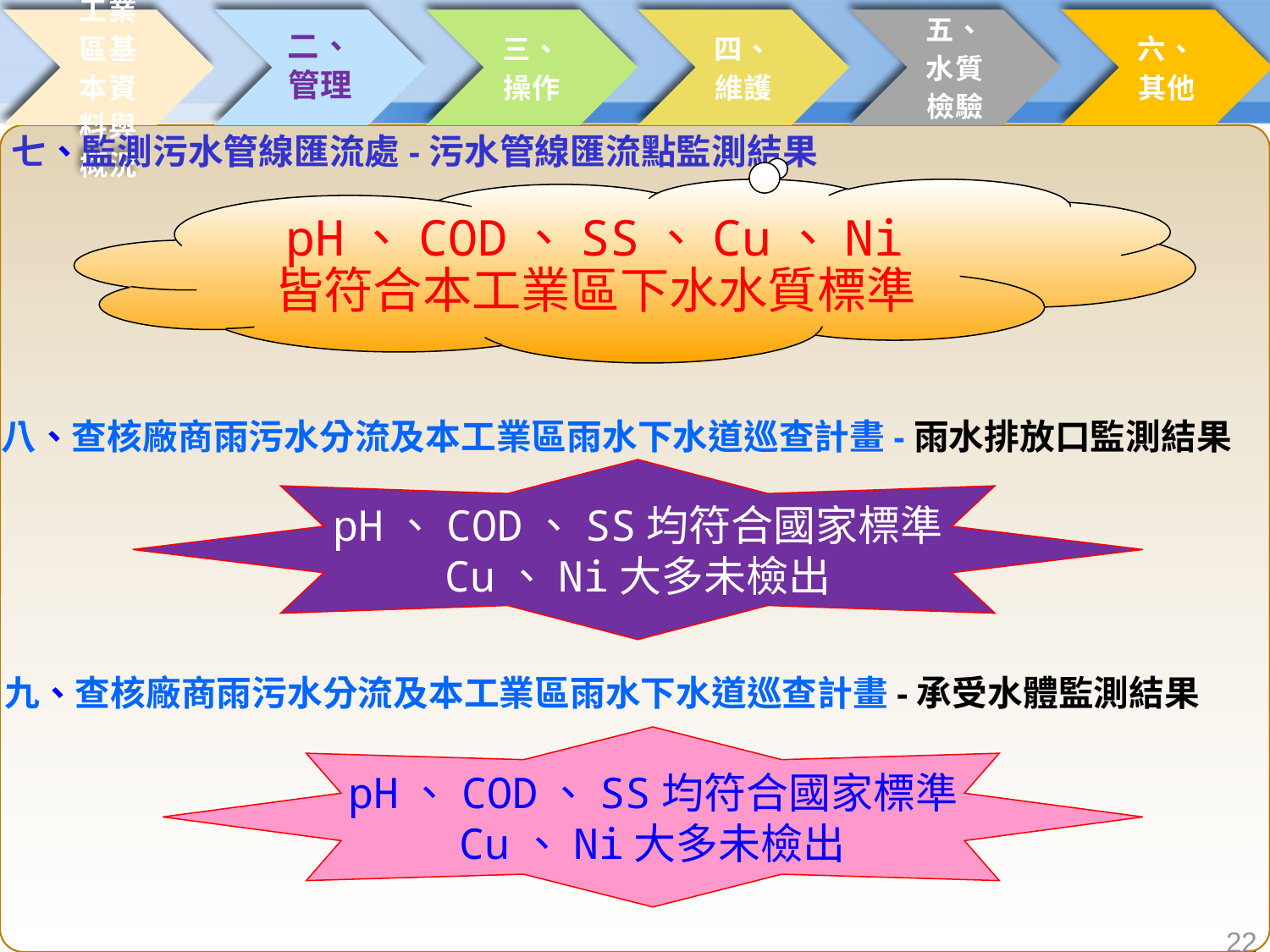

五、水質檢驗
六、其他
七、監測污水管線匯流處-污水管線匯流點監測結果

pH、COD、SS、Cu、Ni
皆符合本工業區下水水質標準
八、查核廠商雨污水分流及本工業區雨水下水道巡查計畫-雨水排放口監測結果
pH、COD、SS均符合國家標準
Cu、Ni大多未檢出
九、查核廠商雨污水分流及本工業區雨水下水道巡查計畫-承受水體監測結果
pH、COD、SS均符合國家標準
Cu、Ni大多未檢出